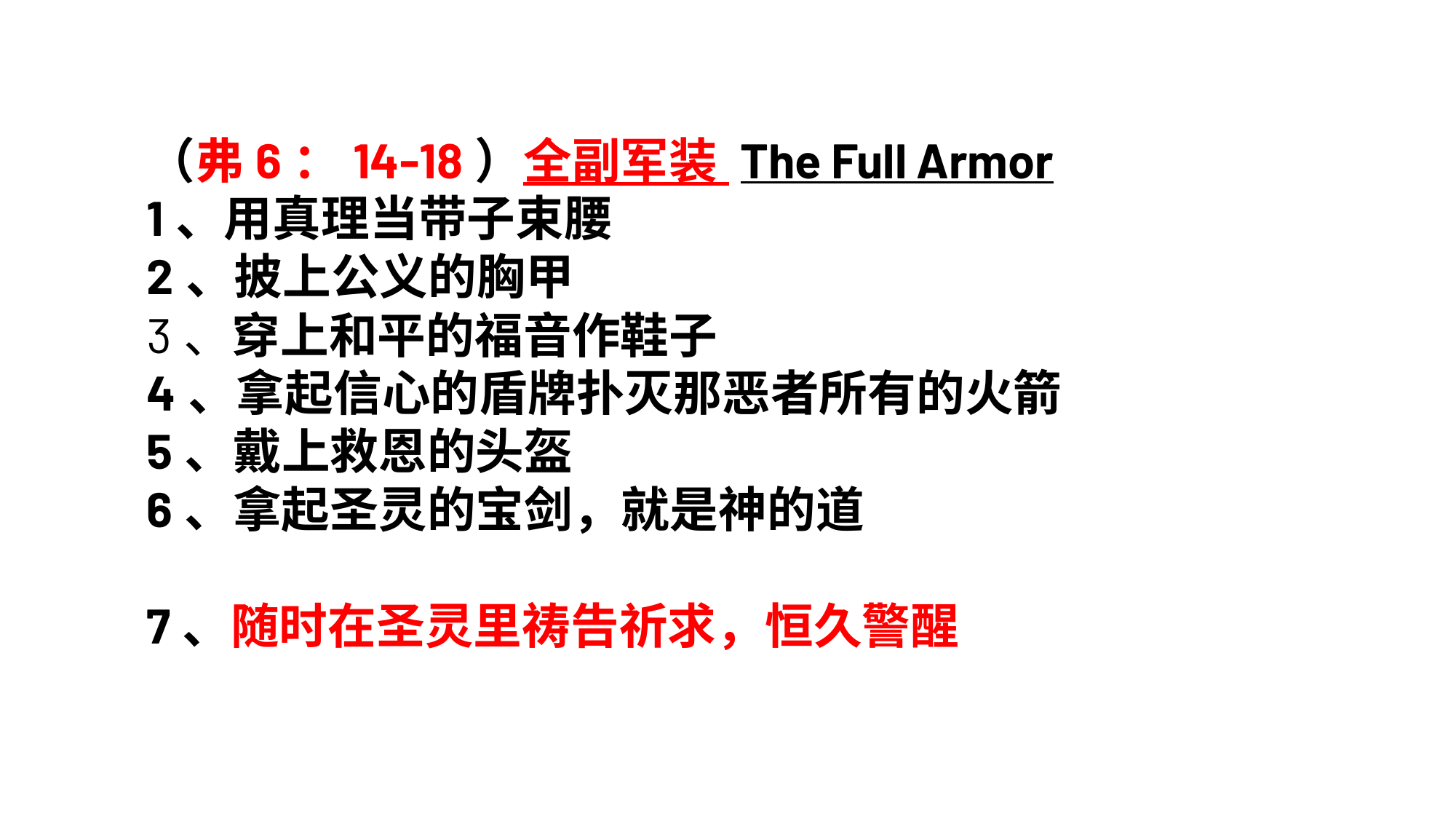

（弗6：14-18）全副军装 The Full Armor
1、用真理当带子束腰
2、披上公义的胸甲
3、穿上和平的福音作鞋子
4、拿起信心的盾牌扑灭那恶者所有的火箭
5、戴上救恩的头盔
6、拿起圣灵的宝剑，就是神的道

7、随时在圣灵里祷告祈求，恒久警醒